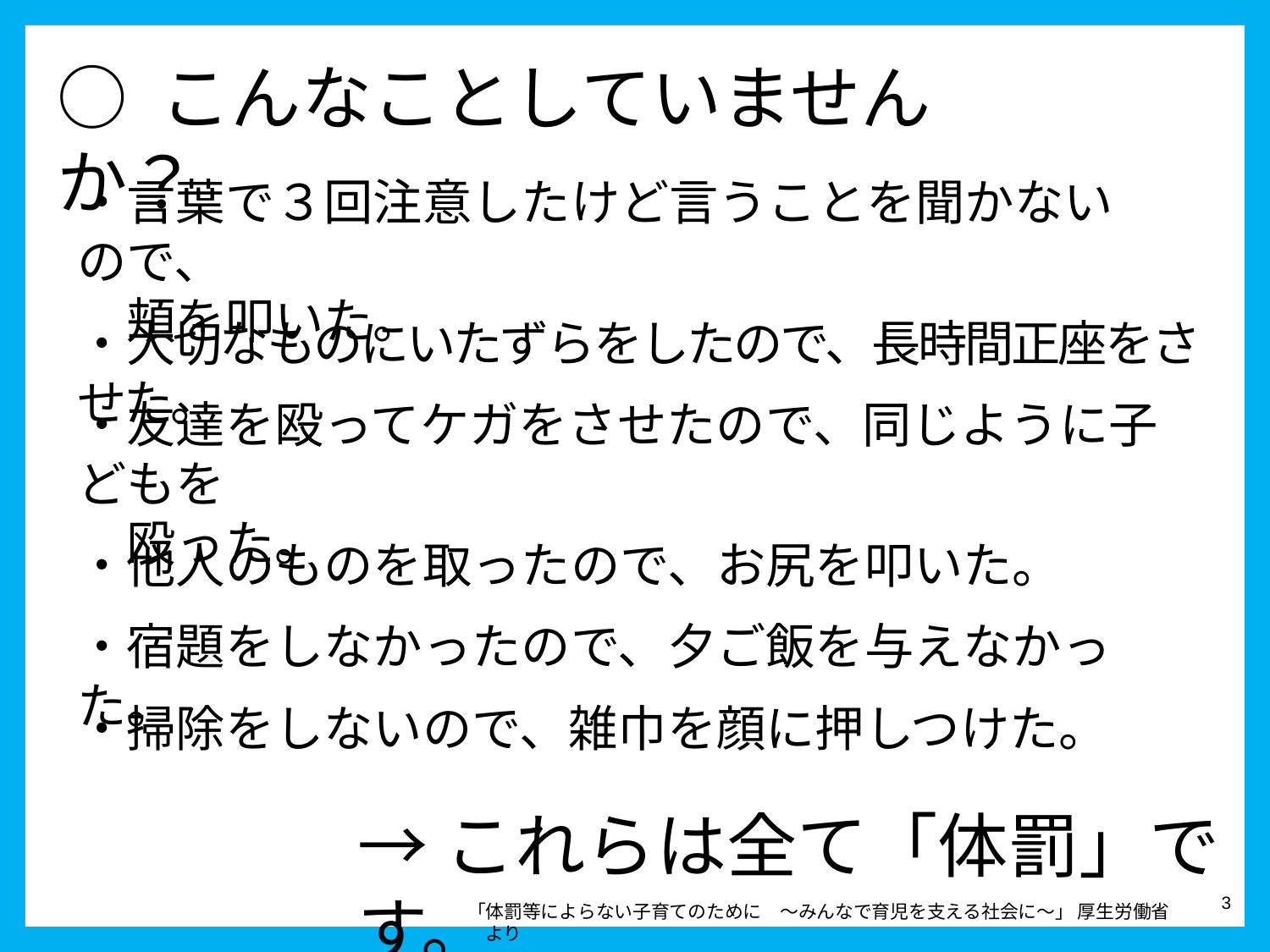

○ こんなことしていませんか？
・言葉で３回注意したけど言うことを聞かないので、
　頬を叩いた。
・大切なものにいたずらをしたので、長時間正座をさせた。
・友達を殴ってケガをさせたので、同じように子どもを
　殴った。
・他人のものを取ったので、お尻を叩いた。
・宿題をしなかったので、夕ご飯を与えなかった。
・掃除をしないので、雑巾を顔に押しつけた。
→これらは全て「体罰」です。
3
「体罰等によらない子育てのために　～みんなで育児を支える社会に～」 厚生労働省　より